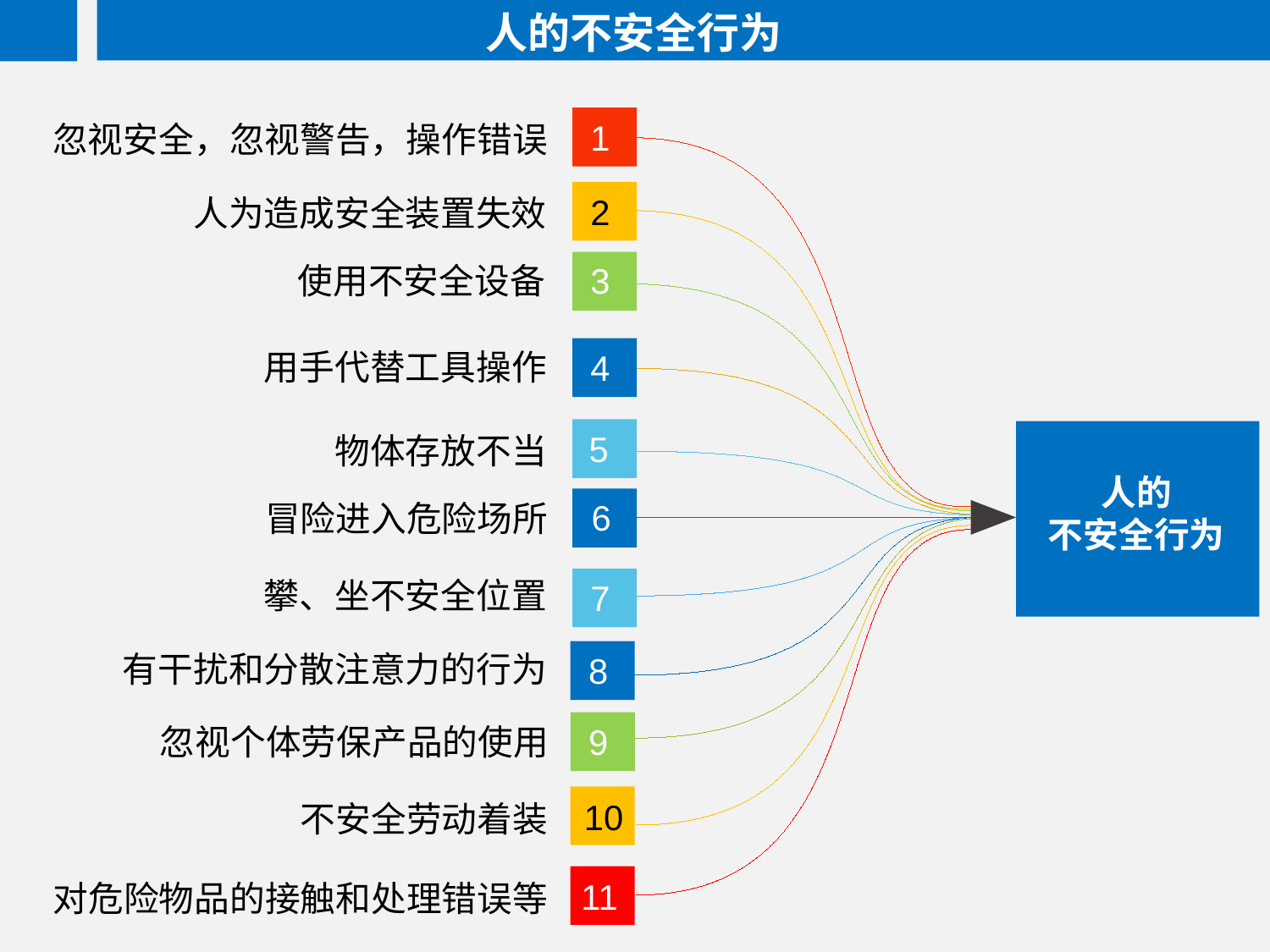

人的不安全行为

1
忽视安全，忽视警告，操作错误

2
人为造成安全装置失效

3
使用不安全设备

4
用手代替工具操作

5

物体存放不当

人的
不安全行为

6
冒险进入危险场所

7
攀、坐不安全位置

8
有干扰和分散注意力的行为

9
忽视个体劳保产品的使用

10
不安全劳动着装

11
对危险物品的接触和处理错误等